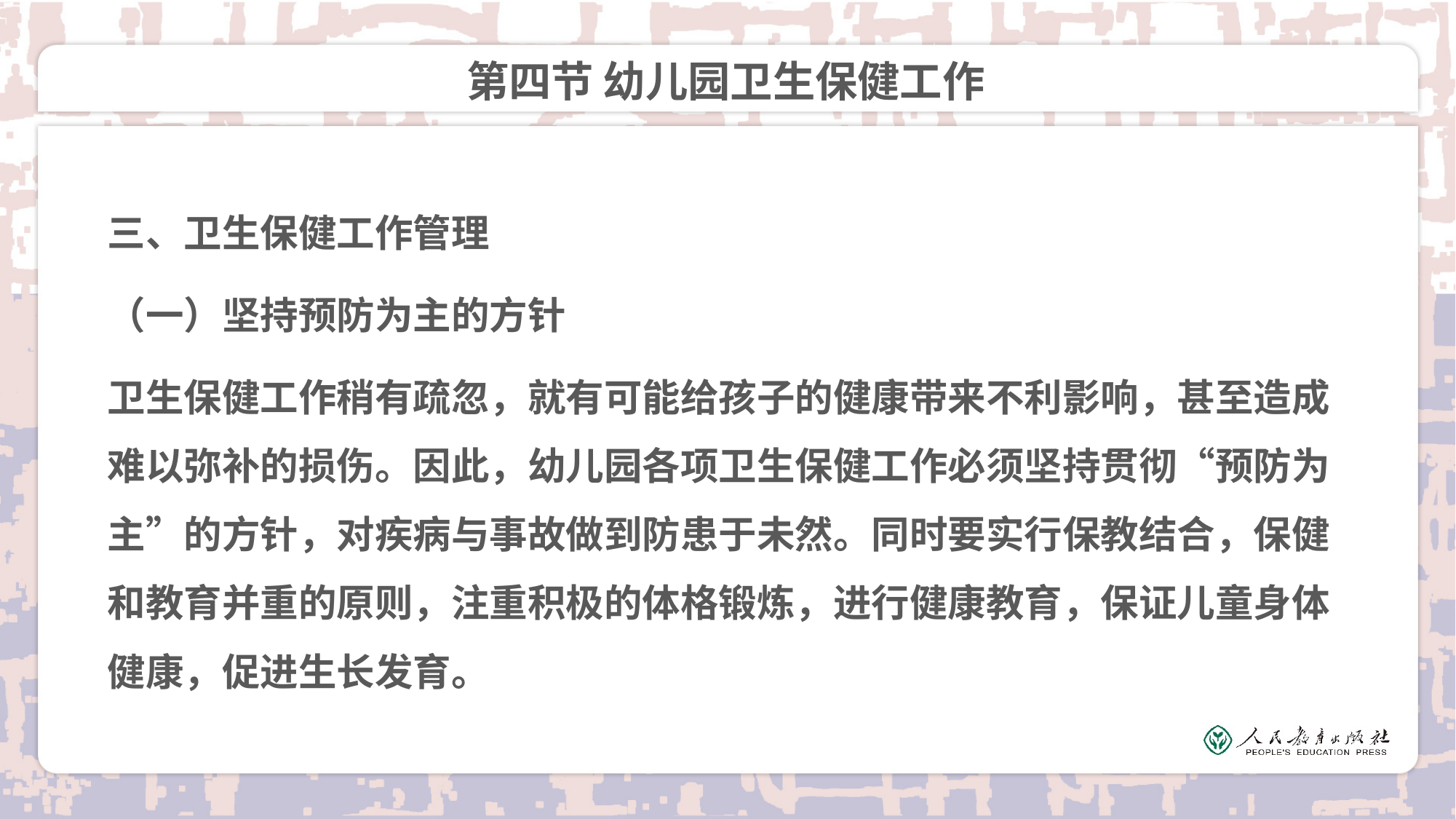

# 第四节 幼儿园卫生保健工作
三、卫生保健工作管理
（一）坚持预防为主的方针
卫生保健工作稍有疏忽，就有可能给孩子的健康带来不利影响，甚至造成难以弥补的损伤。因此，幼儿园各项卫生保健工作必须坚持贯彻“预防为主”的方针，对疾病与事故做到防患于未然。同时要实行保教结合，保健和教育并重的原则，注重积极的体格锻炼，进行健康教育，保证儿童身体健康，促进生长发育。